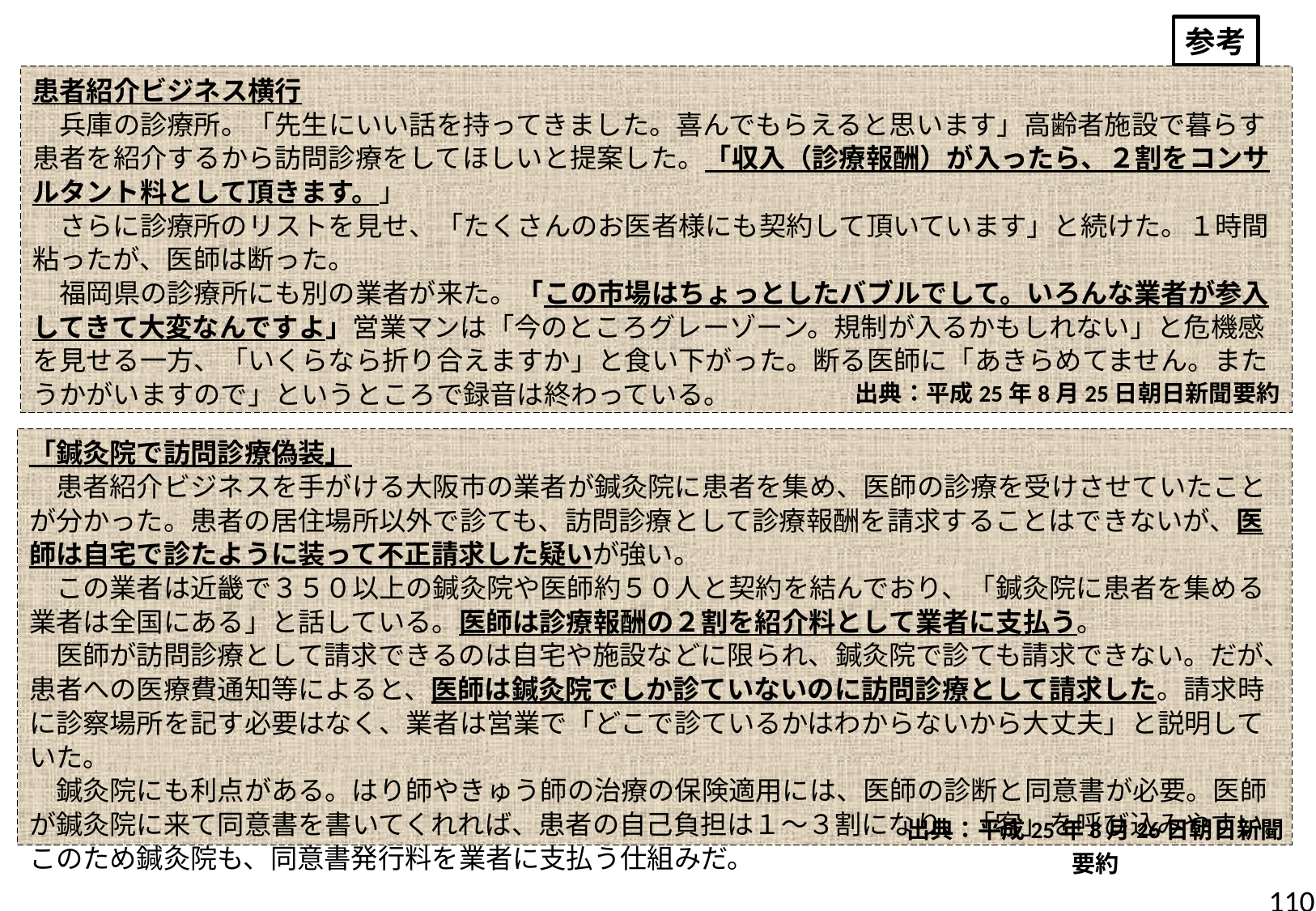

参考
患者紹介ビジネス横行
　兵庫の診療所。「先生にいい話を持ってきました。喜んでもらえると思います」高齢者施設で暮らす患者を紹介するから訪問診療をしてほしいと提案した。「収入（診療報酬）が入ったら、２割をコンサルタント料として頂きます。」
　さらに診療所のリストを見せ、「たくさんのお医者様にも契約して頂いています」と続けた。１時間粘ったが、医師は断った。
　福岡県の診療所にも別の業者が来た。「この市場はちょっとしたバブルでして。いろんな業者が参入してきて大変なんですよ」営業マンは「今のところグレーゾーン。規制が入るかもしれない」と危機感を見せる一方、「いくらなら折り合えますか」と食い下がった。断る医師に「あきらめてません。またうかがいますので」というところで録音は終わっている。
出典：平成25年8月25日朝日新聞要約
「鍼灸院で訪問診療偽装」
　患者紹介ビジネスを手がける大阪市の業者が鍼灸院に患者を集め、医師の診療を受けさせていたことが分かった。患者の居住場所以外で診ても、訪問診療として診療報酬を請求することはできないが、医師は自宅で診たように装って不正請求した疑いが強い。
　この業者は近畿で３５０以上の鍼灸院や医師約５０人と契約を結んでおり、「鍼灸院に患者を集める業者は全国にある」と話している。医師は診療報酬の２割を紹介料として業者に支払う。
　医師が訪問診療として請求できるのは自宅や施設などに限られ、鍼灸院で診ても請求できない。だが、患者への医療費通知等によると、医師は鍼灸院でしか診ていないのに訪問診療として請求した。請求時に診察場所を記す必要はなく、業者は営業で「どこで診ているかはわからないから大丈夫」と説明していた。
　鍼灸院にも利点がある。はり師やきゅう師の治療の保険適用には、医師の診断と同意書が必要。医師が鍼灸院に来て同意書を書いてくれれば、患者の自己負担は１～３割になり、「客」を呼び込みやすい。このため鍼灸院も、同意書発行料を業者に支払う仕組みだ。
出典：平成25年8月26日朝日新聞要約
110